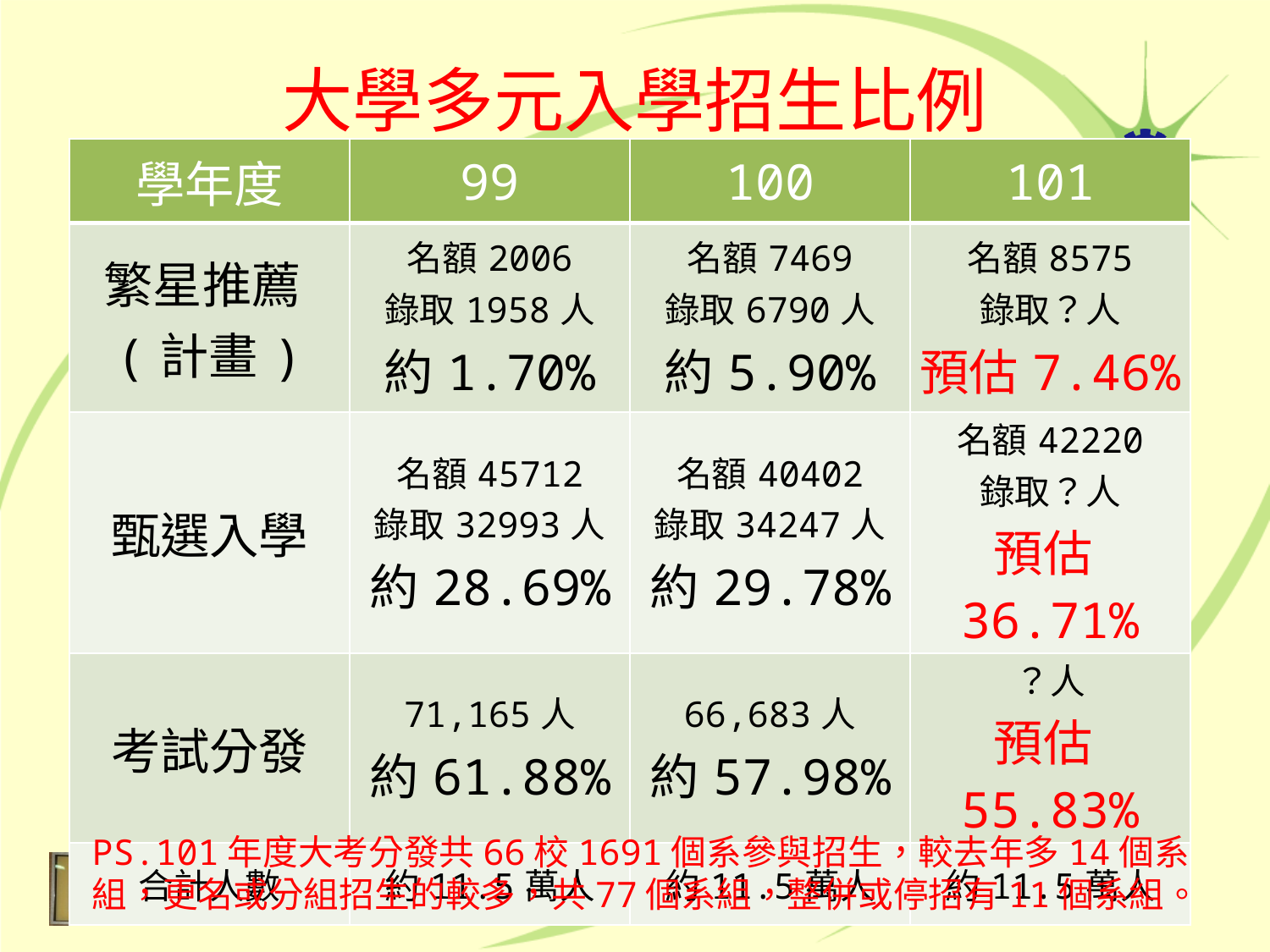

大學多元入學招生比例
| 學年度 | 99 | 100 | 101 |
| --- | --- | --- | --- |
| 繁星推薦(計畫) | 名額2006 錄取1958人 約1.70% | 名額7469 錄取6790人 約5.90% | 名額8575 錄取？人 預估7.46% |
| 甄選入學 | 名額45712 錄取32993人 約28.69% | 名額40402 錄取34247人 約29.78% | 名額42220 錄取？人 預估36.71% |
| 考試分發 | 71,165人 約61.88% | 66,683人 約57.98% | ？人 預估55.83% |
| 合計人數 | 約11.5萬人 | 約11.5萬人 | 約11.5萬人 |
PS.101年度大考分發共66校1691個系參與招生，較去年多14個系組，更名或分組招生的較多，共77個系組，整併或停招有11個系組。